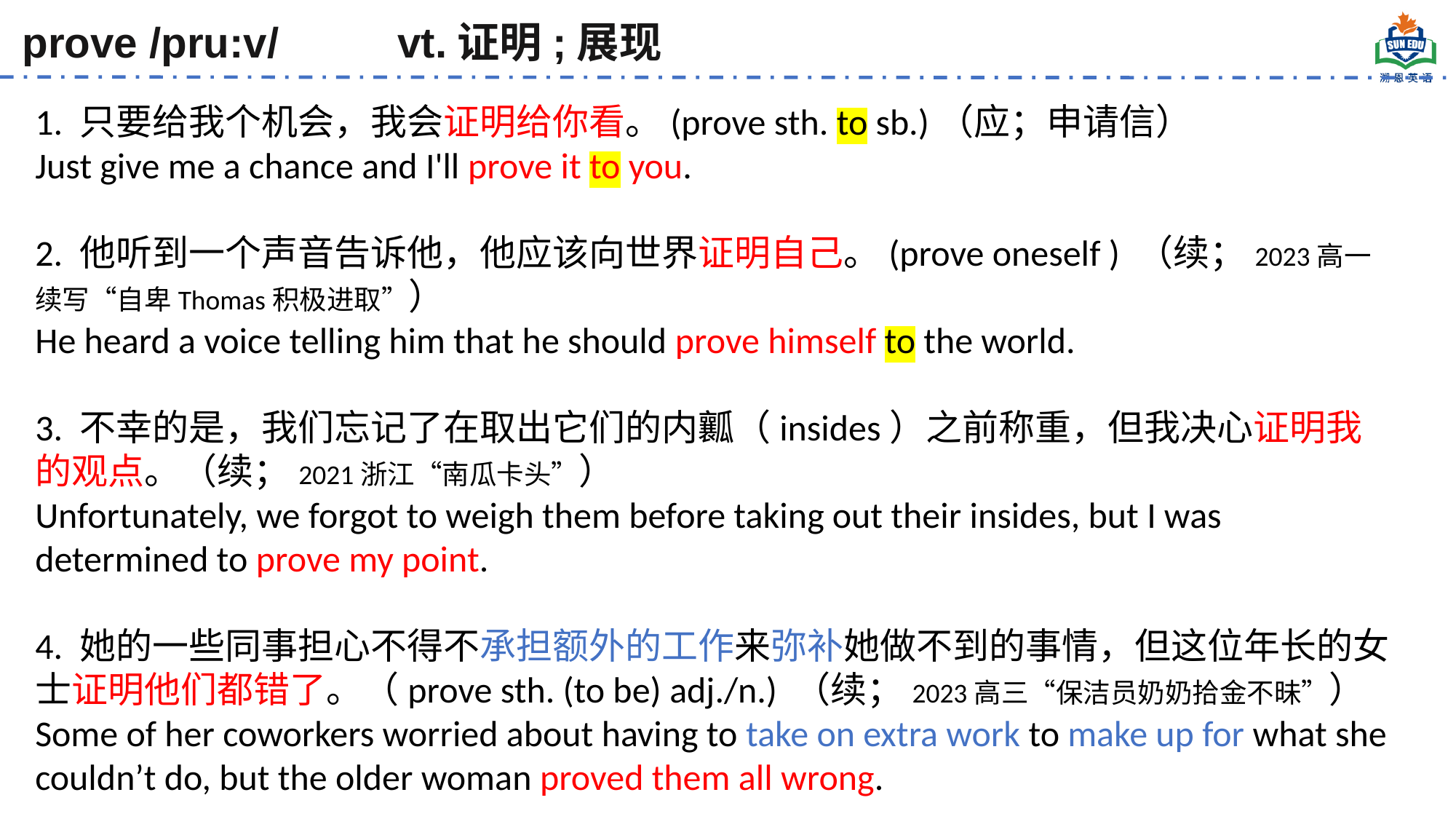

prove /pru:v/          vt.证明;展现
1. 只要给我个机会，我会证明给你看。(prove sth. to sb.)（应；申请信）
Just give me a chance and I'll prove it to you.

2. 他听到一个声音告诉他，他应该向世界证明自己。(prove oneself ) （续；2023高一续写“自卑Thomas积极进取”）
He heard a voice telling him that he should prove himself to the world.

3. 不幸的是，我们忘记了在取出它们的内瓤（insides）之前称重，但我决心证明我的观点。（续；2021浙江“南瓜卡头”）
Unfortunately, we forgot to weigh them before taking out their insides, but I was determined to prove my point.

4. 她的一些同事担心不得不承担额外的工作来弥补她做不到的事情，但这位年长的女士证明他们都错了。（prove sth. (to be) adj./n.) （续；2023高三“保洁员奶奶拾金不昧”）
Some of her coworkers worried about having to take on extra work to make up for what she couldn’t do, but the older woman proved them all wrong.